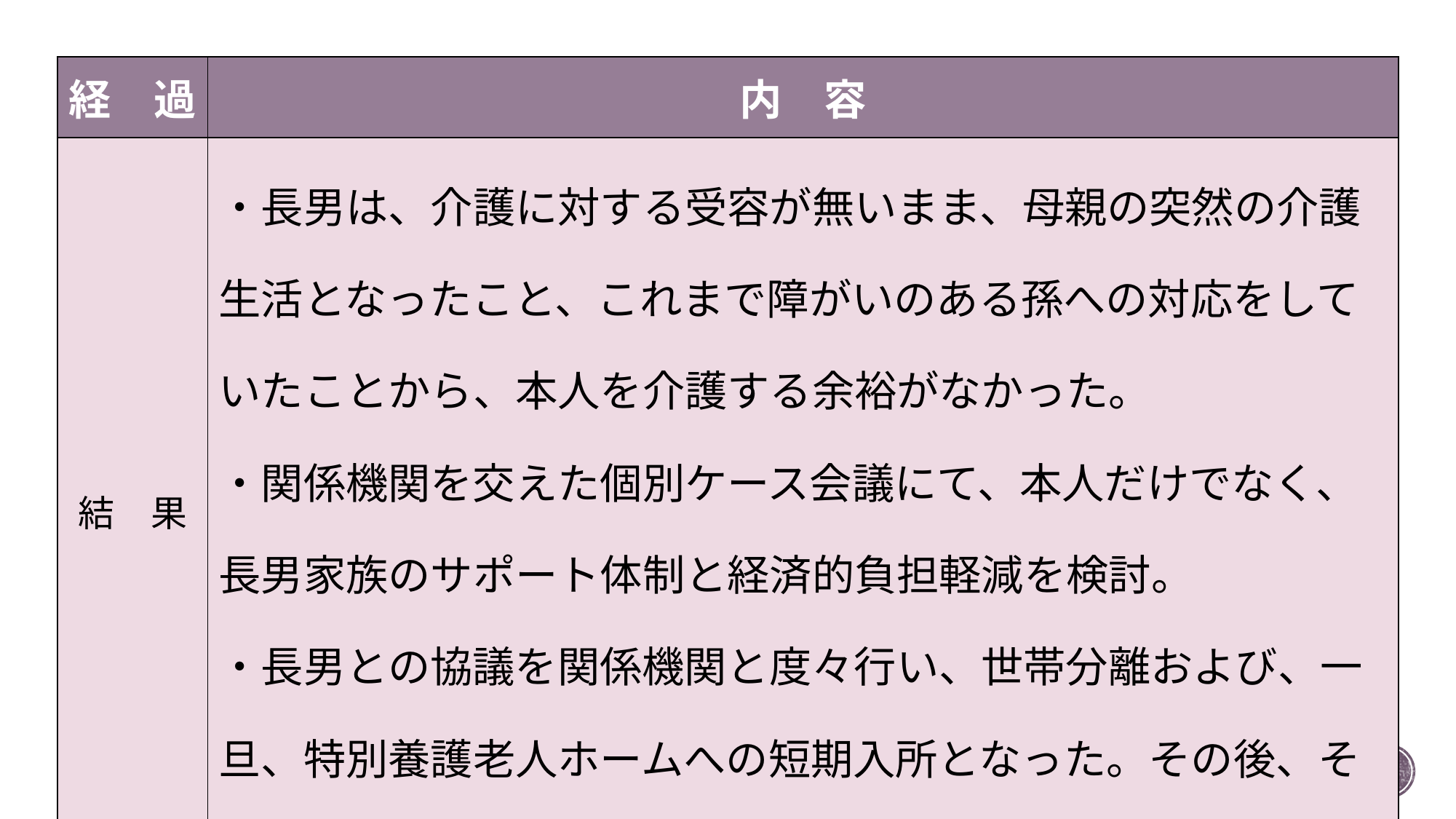

| 経　過 | 内　容 |
| --- | --- |
| 結　果 | ・長男は、介護に対する受容が無いまま、母親の突然の介護生活となったこと、これまで障がいのある孫への対応をしていたことから、本人を介護する余裕がなかった。 ・関係機関を交えた個別ケース会議にて、本人だけでなく、長男家族のサポート体制と経済的負担軽減を検討。 ・長男との協議を関係機関と度々行い、世帯分離および、一旦、特別養護老人ホームへの短期入所となった。その後、それぞれの支援を開始。 |